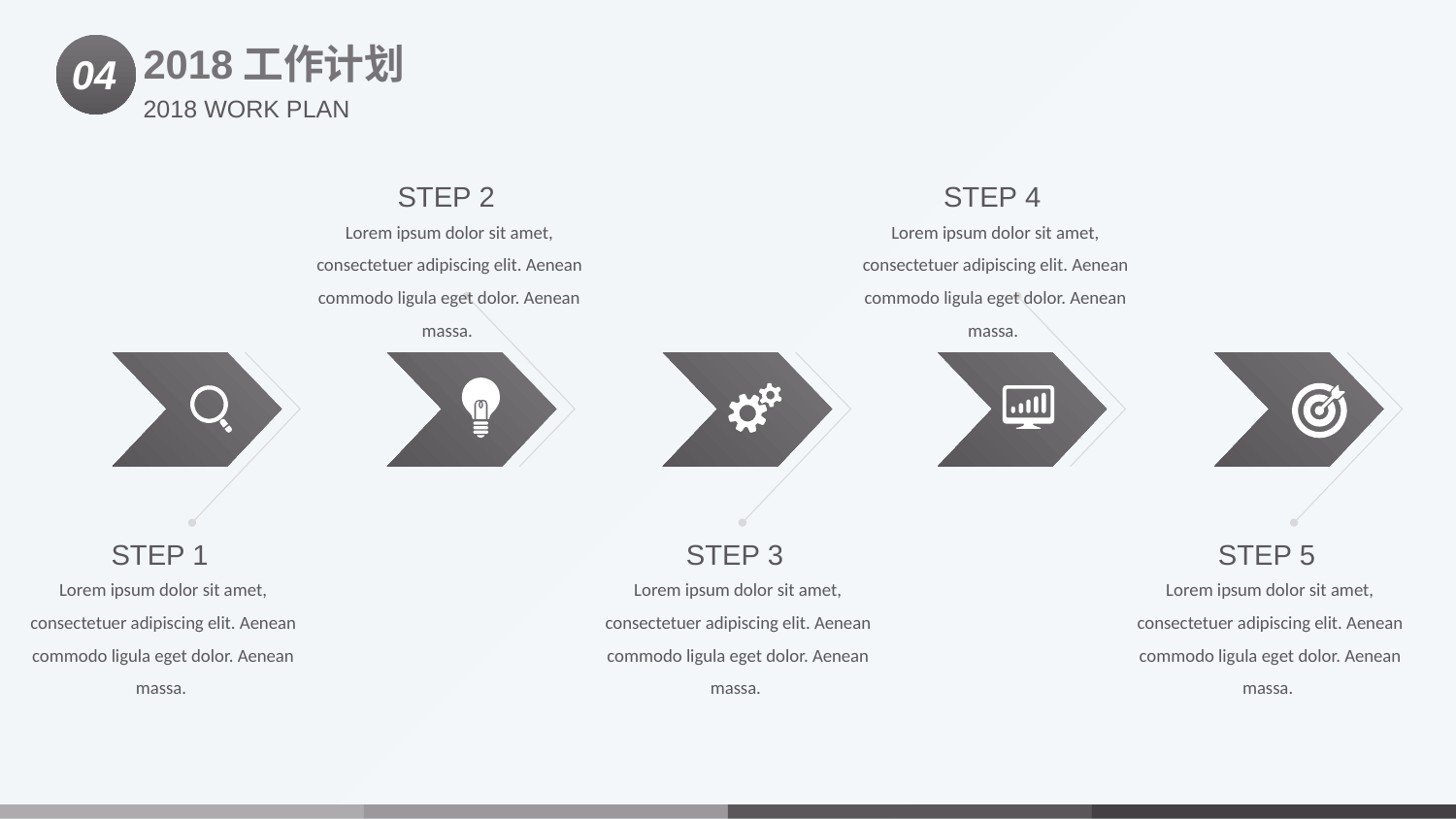

2018工作计划

04
2018 WORK PLAN
STEP 2
STEP 4
Lorem ipsum dolor sit amet, consectetuer adipiscing elit. Aenean commodo ligula eget dolor. Aenean massa.
Lorem ipsum dolor sit amet, consectetuer adipiscing elit. Aenean commodo ligula eget dolor. Aenean massa.

STEP 1
STEP 3
STEP 5
Lorem ipsum dolor sit amet, consectetuer adipiscing elit. Aenean commodo ligula eget dolor. Aenean massa.
Lorem ipsum dolor sit amet, consectetuer adipiscing elit. Aenean commodo ligula eget dolor. Aenean massa.
Lorem ipsum dolor sit amet, consectetuer adipiscing elit. Aenean commodo ligula eget dolor. Aenean massa.